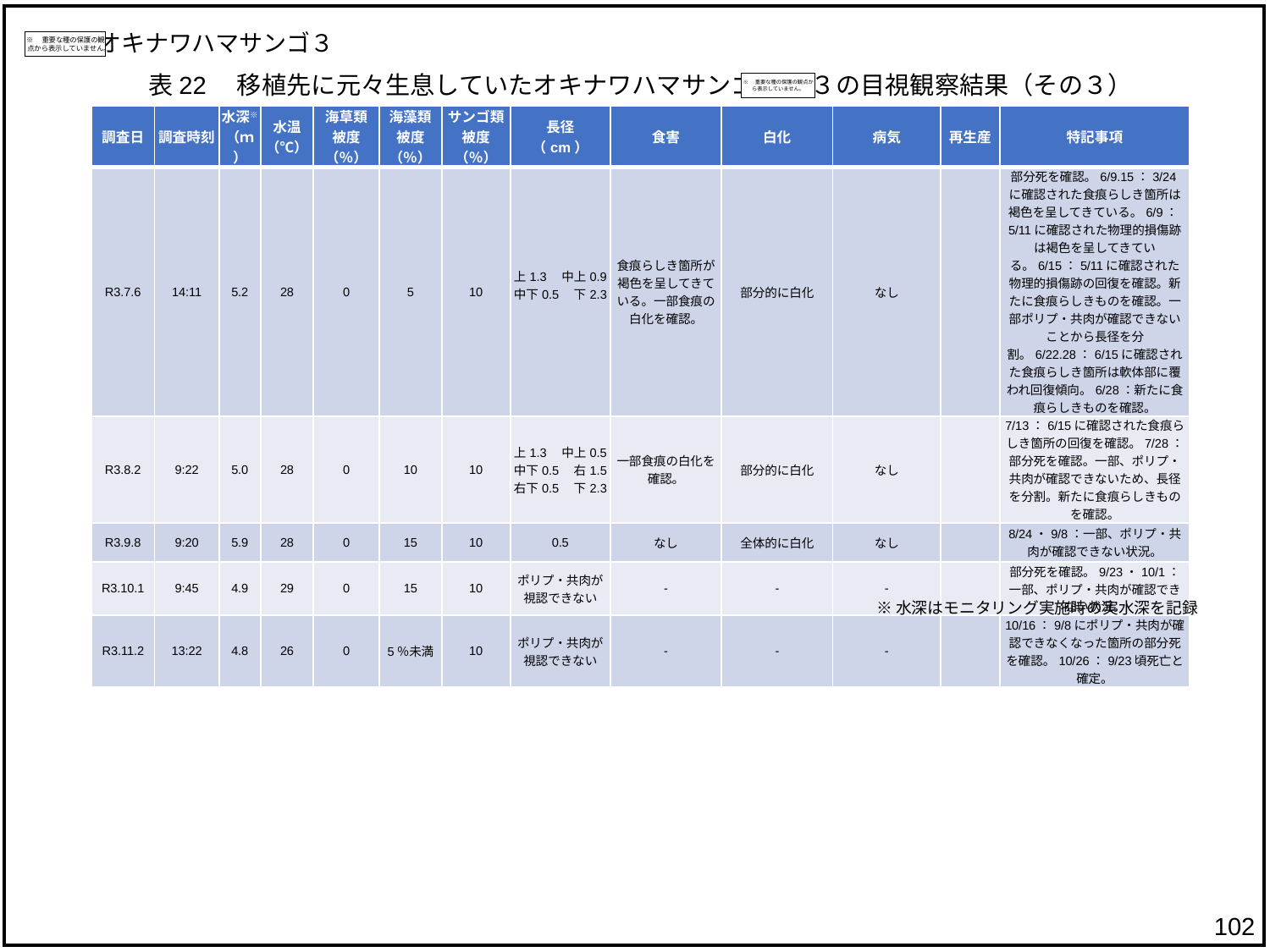

オキナワハマサンゴ３
※　重要な種の保護の観点から表示していません。
表22　移植先に元々生息していたオキナワハマサンゴ          ３の目視観察結果（その３）
※　重要な種の保護の観点から表示していません。
| 調査日 | 調査時刻 | 水深※ （ｍ） | 水温 （℃） | 海草類 被度（％） | 海藻類 被度（％） | サンゴ類 被度（％） | 長径 （cm） | 食害 | 白化 | 病気 | 再生産 | 特記事項 |
| --- | --- | --- | --- | --- | --- | --- | --- | --- | --- | --- | --- | --- |
| R3.7.6 | 14:11 | 5.2 | 28 | 0 | 5 | 10 | 上1.3　中上0.9 中下0.5　下2.3 | 食痕らしき箇所が褐色を呈してきている。一部食痕の白化を確認。 | 部分的に白化 | なし |  | 部分死を確認。6/9.15：3/24に確認された食痕らしき箇所は褐色を呈してきている。6/9：5/11に確認された物理的損傷跡は褐色を呈してきている。6/15：5/11に確認された物理的損傷跡の回復を確認。新たに食痕らしきものを確認。一部ポリプ・共肉が確認できないことから長径を分割。6/22.28：6/15に確認された食痕らしき箇所は軟体部に覆われ回復傾向。6/28：新たに食痕らしきものを確認。 |
| R3.8.2 | 9:22 | 5.0 | 28 | 0 | 10 | 10 | 上1.3　中上0.5 中下0.5　右1.5 右下0.5　下2.3 | 一部食痕の白化を確認。 | 部分的に白化 | なし |  | 7/13：6/15に確認された食痕らしき箇所の回復を確認。7/28：部分死を確認。一部、ポリプ・共肉が確認できないため、長径を分割。新たに食痕らしきものを確認。 |
| R3.9.8 | 9:20 | 5.9 | 28 | 0 | 15 | 10 | 0.5 | なし | 全体的に白化 | なし |  | 8/24・9/8：一部、ポリプ・共肉が確認できない状況。 |
| R3.10.1 | 9:45 | 4.9 | 29 | 0 | 15 | 10 | ポリプ・共肉が 視認できない | - | - | - |  | 部分死を確認。9/23・10/1：一部、ポリプ・共肉が確認できない状況。 |
| R3.11.2 | 13:22 | 4.8 | 26 | 0 | 5％未満 | 10 | ポリプ・共肉が 視認できない | - | - | - |  | 10/16：9/8にポリプ・共肉が確認できなくなった箇所の部分死を確認。10/26：9/23頃死亡と確定。 |
※水深はモニタリング実施時の実水深を記録
102